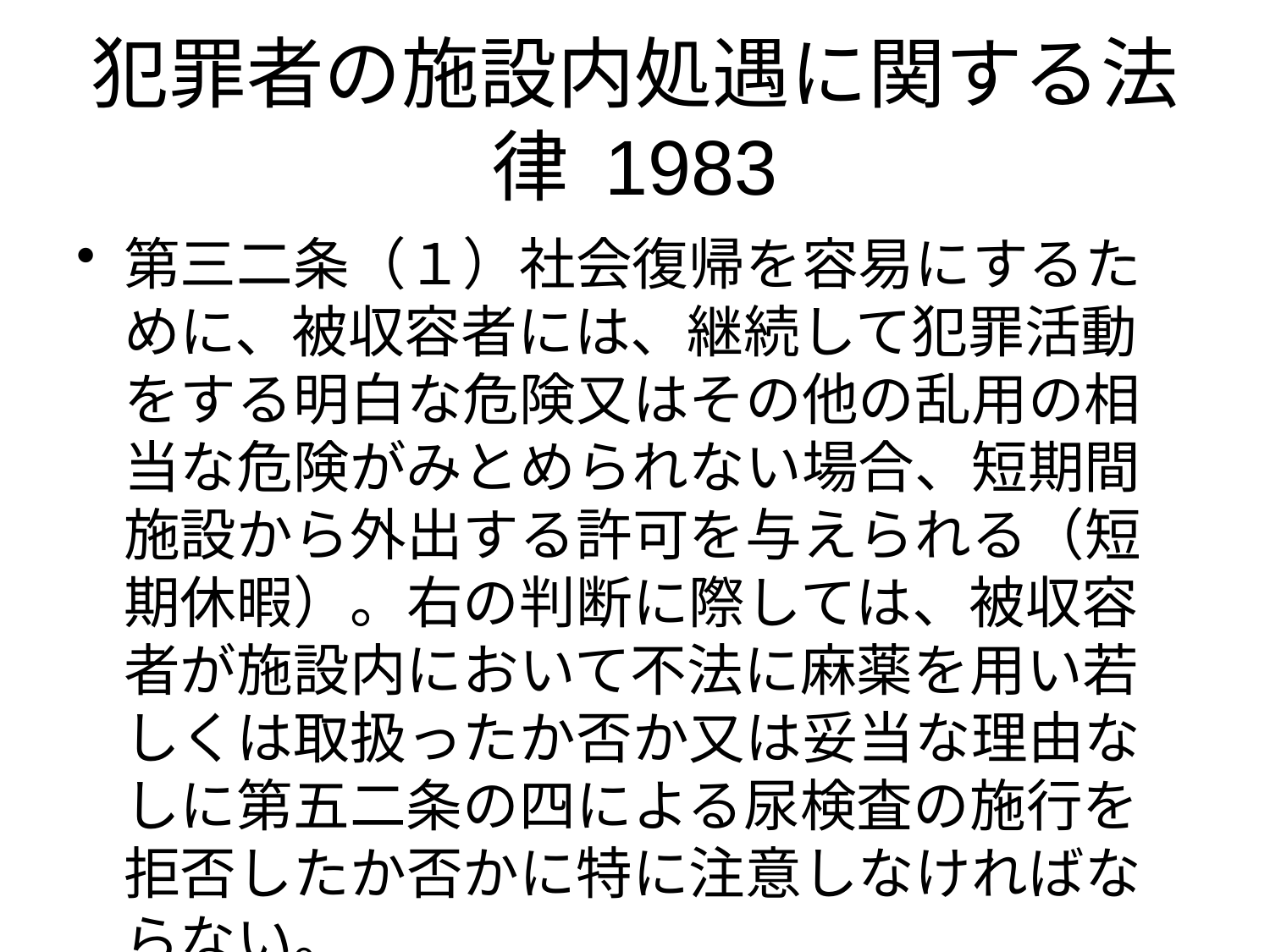

# 犯罪者の施設内処遇に関する法律 1983
第三二条（１）社会復帰を容易にするために、被収容者には、継続して犯罪活動をする明白な危険又はその他の乱用の相当な危険がみとめられない場合、短期間施設から外出する許可を与えられる（短期休暇）。右の判断に際しては、被収容者が施設内において不法に麻薬を用い若しくは取扱ったか否か又は妥当な理由なしに第五二条の四による尿検査の施行を拒否したか否かに特に注意しなければならない。